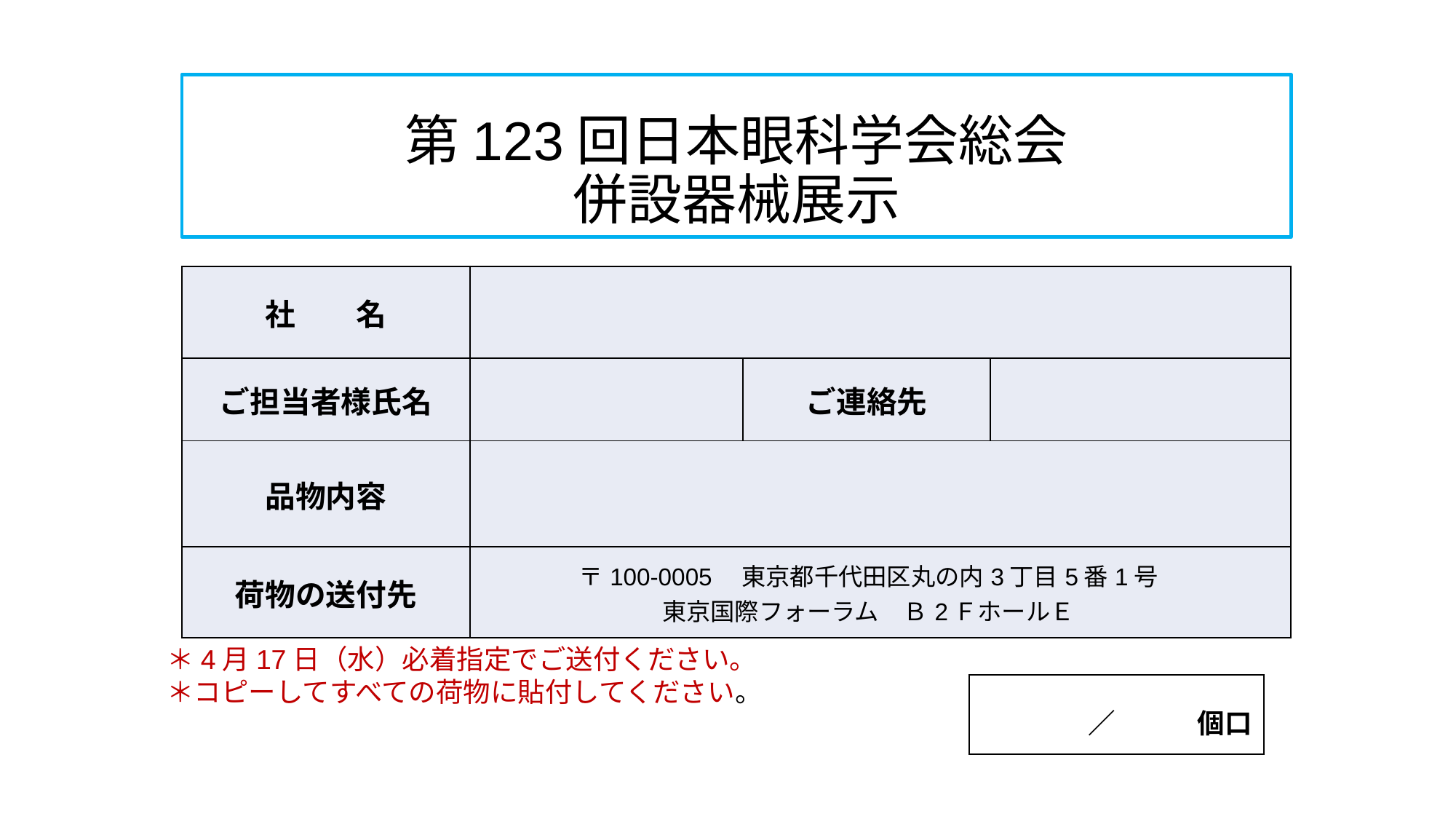

# 第123回日本眼科学会総会 併設器械展示
| 社　　名 |  |  |  |
| --- | --- | --- | --- |
| ご担当者様氏名 |  | ご連絡先 |  |
| 品物内容 |  |  |  |
| 荷物の送付先 | 〒100-0005　東京都千代田区丸の内3丁目5番1号　 東京国際フォーラム　Ｂ2ＦホールＥ |  |  |

＊4月17日（水）必着指定でご送付ください。
＊コピーしてすべての荷物に貼付してください。

　　　／　　　個口